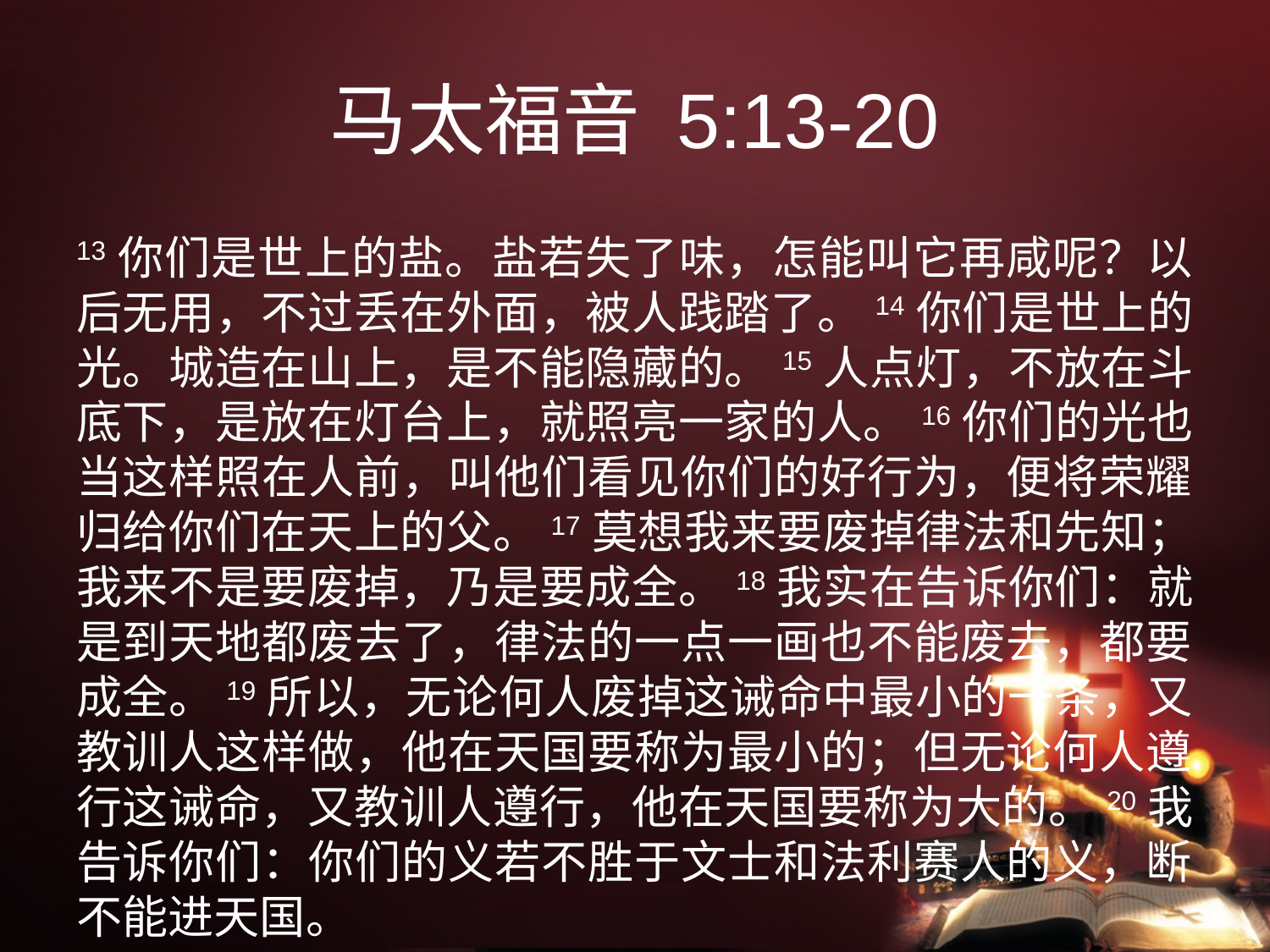

# 马太福音 5:13-20
13你们是世上的盐。盐若失了味，怎能叫它再咸呢？以后无用，不过丢在外面，被人践踏了。14你们是世上的光。城造在山上，是不能隐藏的。15人点灯，不放在斗底下，是放在灯台上，就照亮一家的人。16你们的光也当这样照在人前，叫他们看见你们的好行为，便将荣耀归给你们在天上的父。17莫想我来要废掉律法和先知；我来不是要废掉，乃是要成全。18我实在告诉你们：就是到天地都废去了，律法的一点一画也不能废去，都要成全。19所以，无论何人废掉这诫命中最小的一条，又教训人这样做，他在天国要称为最小的；但无论何人遵行这诫命，又教训人遵行，他在天国要称为大的。20我告诉你们：你们的义若不胜于文士和法利赛人的义，断不能进天国。